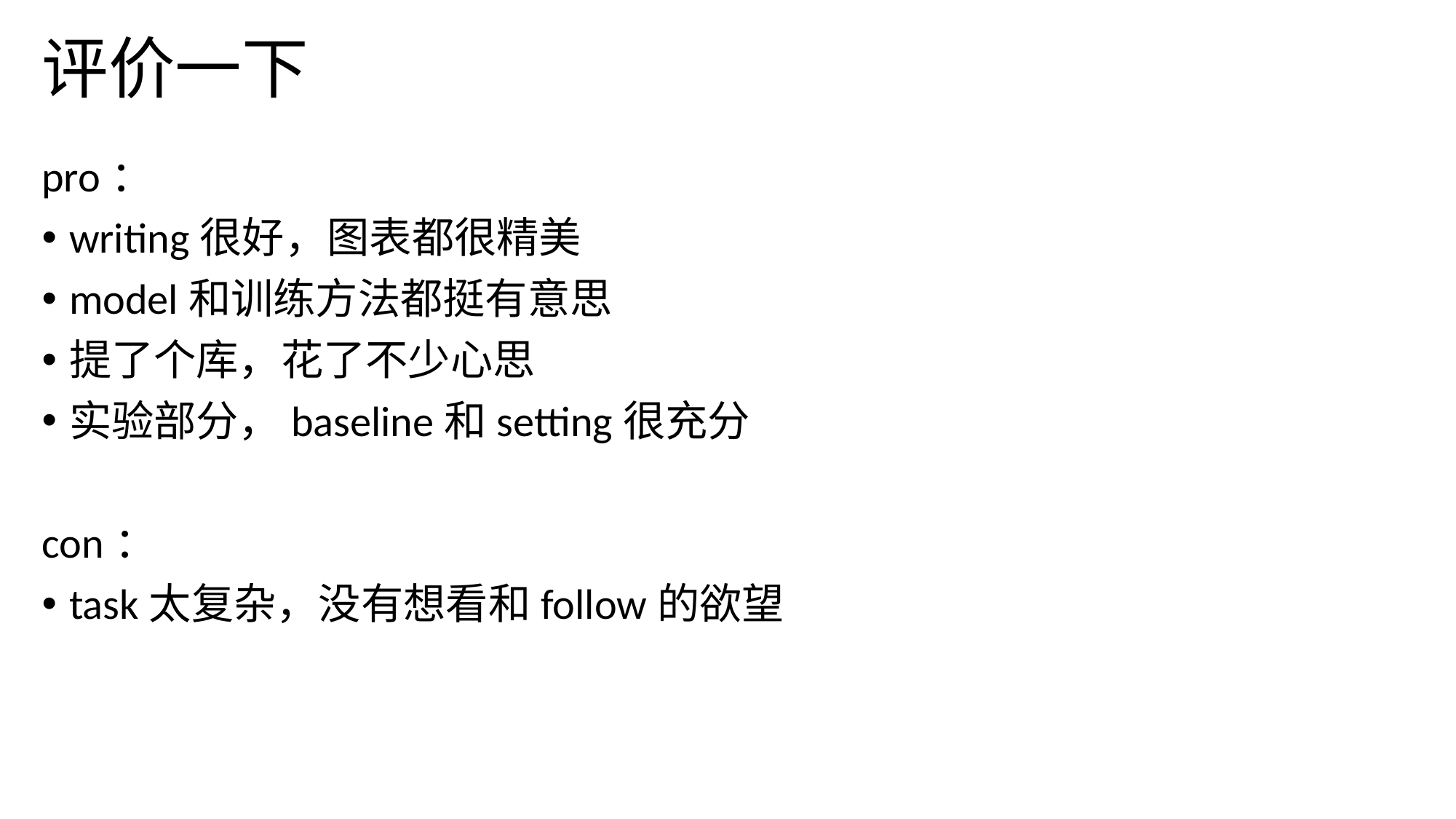

# 评价一下
pro：
writing很好，图表都很精美
model和训练方法都挺有意思
提了个库，花了不少心思
实验部分，baseline和setting很充分

con：
task太复杂，没有想看和follow的欲望